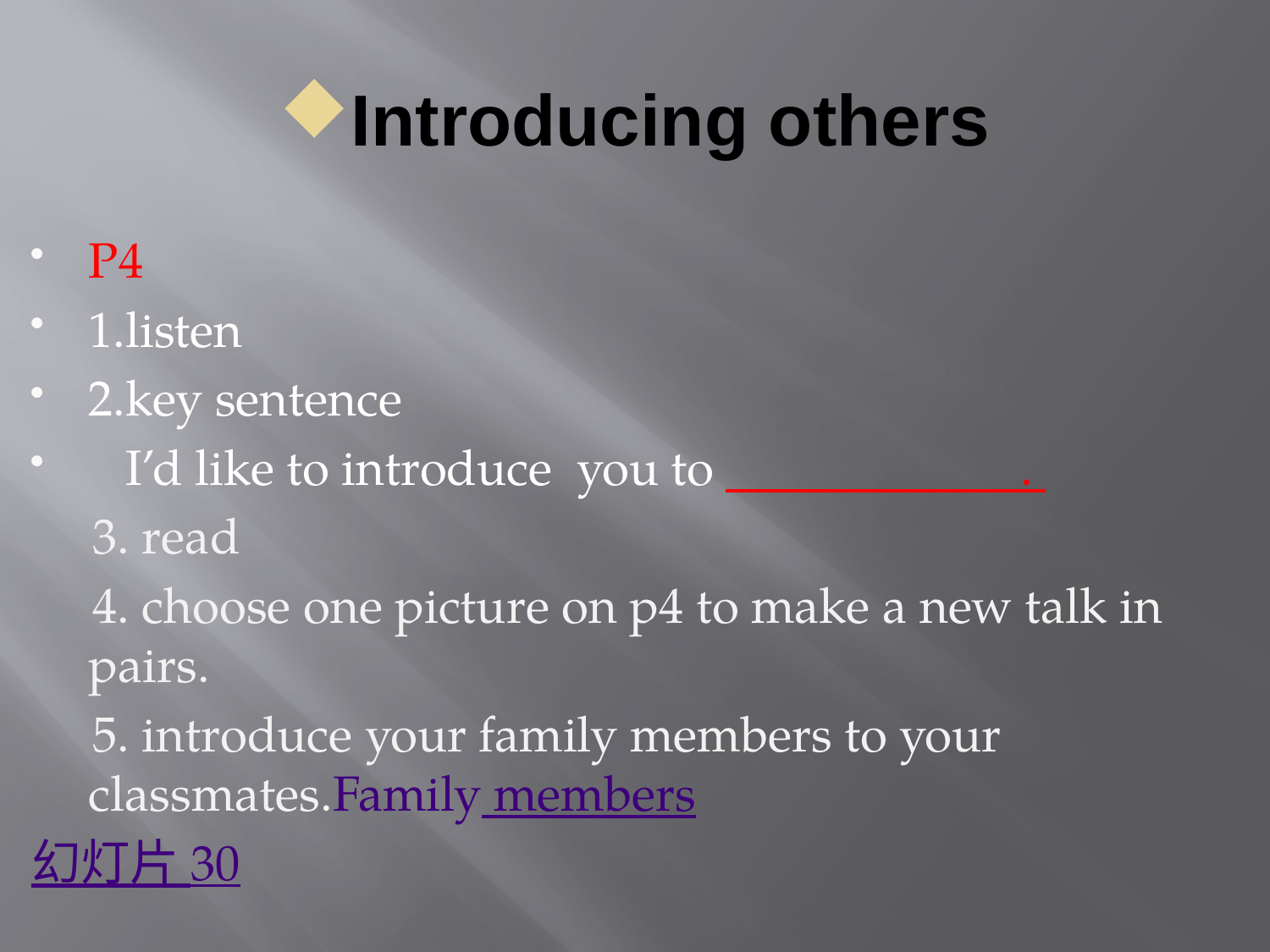

# Introducing others
P4
1.listen
2.key sentence
   I’d like to introduce  you to                         .
     3. read
     4. choose one picture on p4 to make a new talk in pairs.
     5. introduce your family members to your classmates.Family members
幻灯片 30